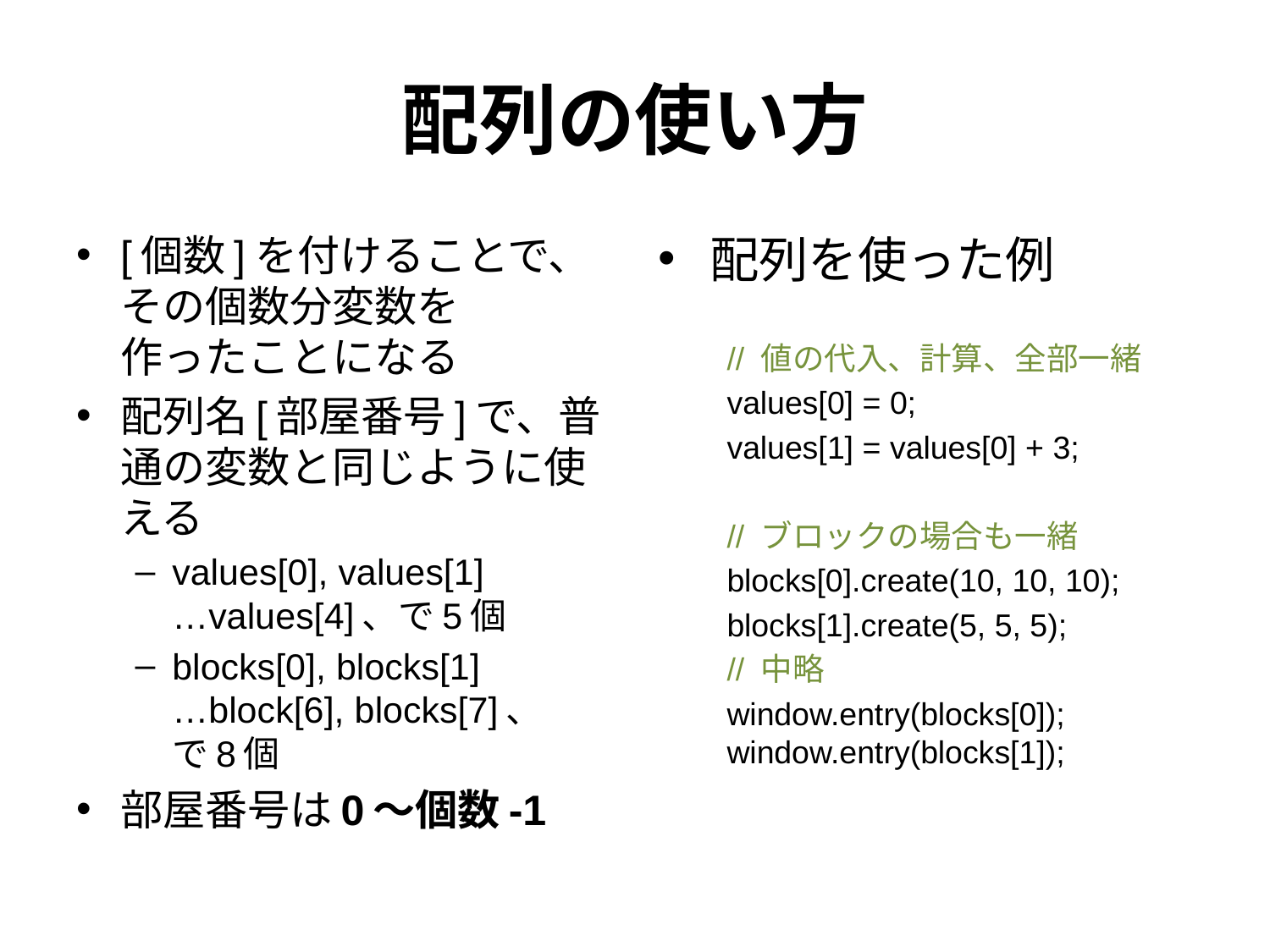

# 配列の使い方
[個数]を付けることで、その個数分変数を
作ったことになる
配列名[部屋番号]で、普通の変数と同じように使える
values[0], values[1]
…values[4]、で5個
blocks[0], blocks[1]
…block[6], blocks[7]、
で8個
部屋番号は0～個数-1
配列を使った例

// 値の代入、計算、全部一緒
values[0] = 0;
values[1] = values[0] + 3;

// ブロックの場合も一緒
blocks[0].create(10, 10, 10);
blocks[1].create(5, 5, 5);
// 中略
window.entry(blocks[0]);
window.entry(blocks[1]);